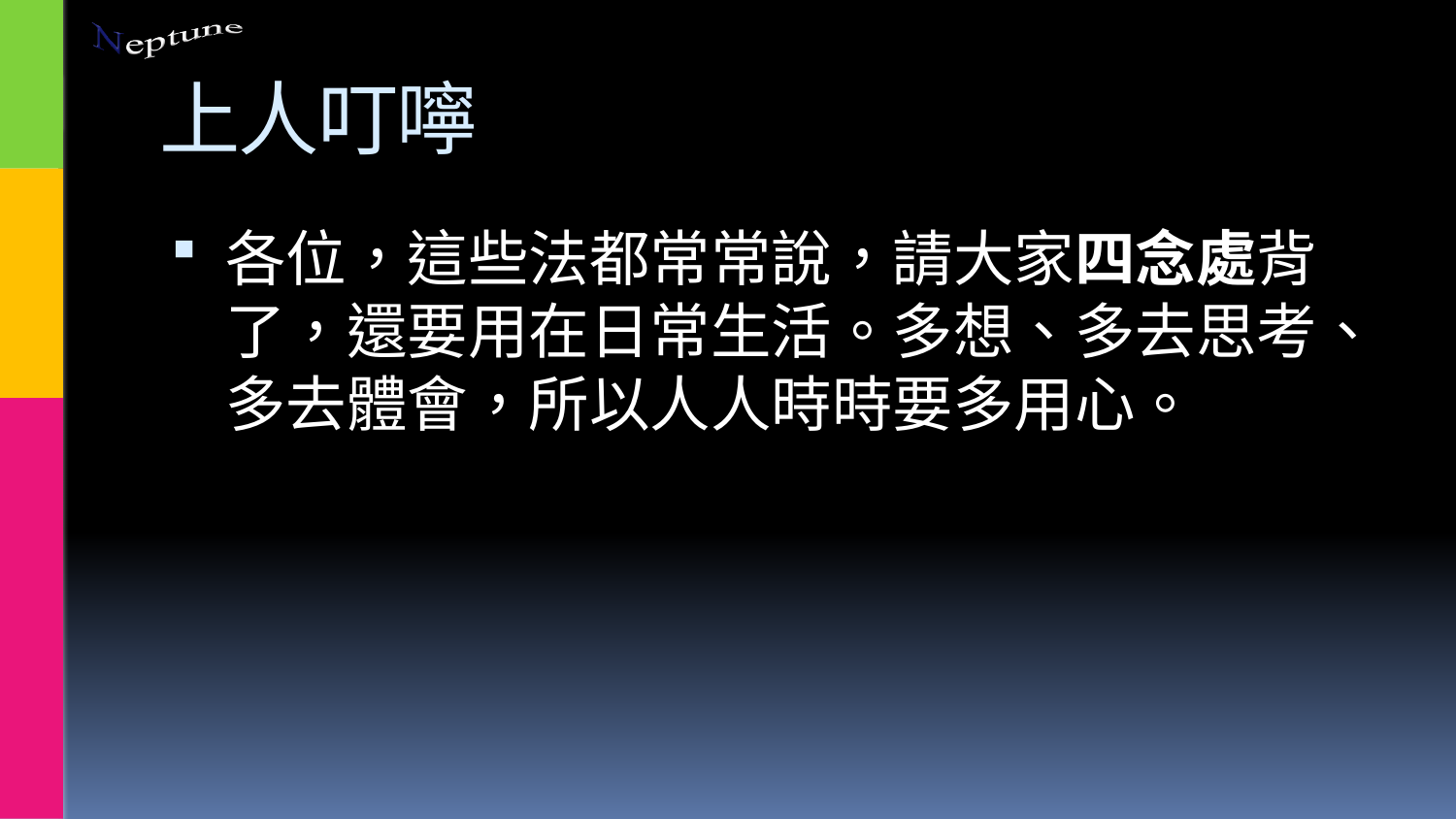

# 上人叮嚀
各位，這些法都常常說，請大家四念處背了，還要用在日常生活。多想、多去思考、多去體會，所以人人時時要多用心。